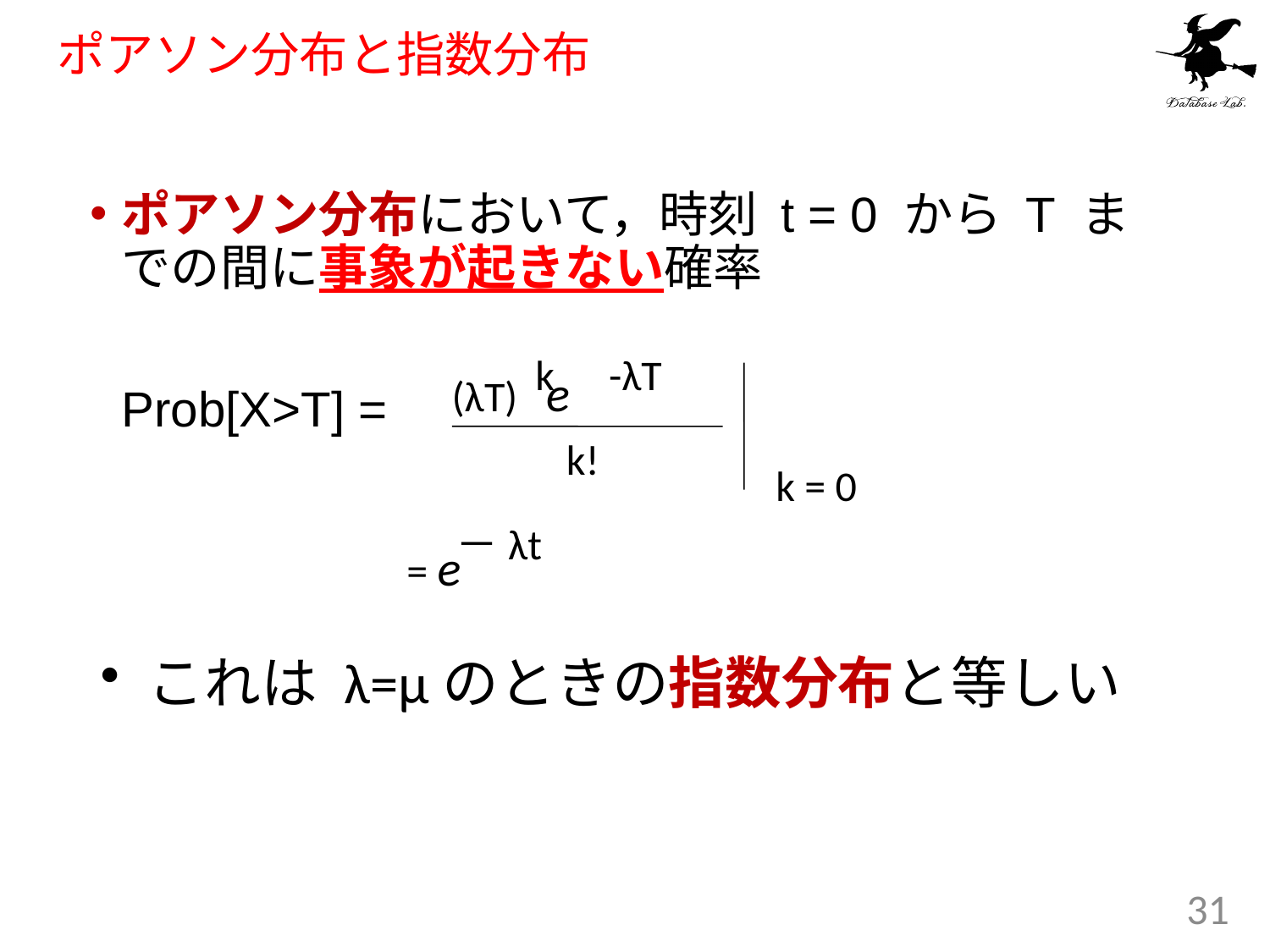

# ポアソン分布と指数分布
ポアソン分布において，時刻 t = 0 から T までの間に事象が起きない確率

	Prob[X>T] =

k
-λT
(λT)   e

k!

k = 0
－λt
= e
これは λ=μのときの指数分布と等しい

31